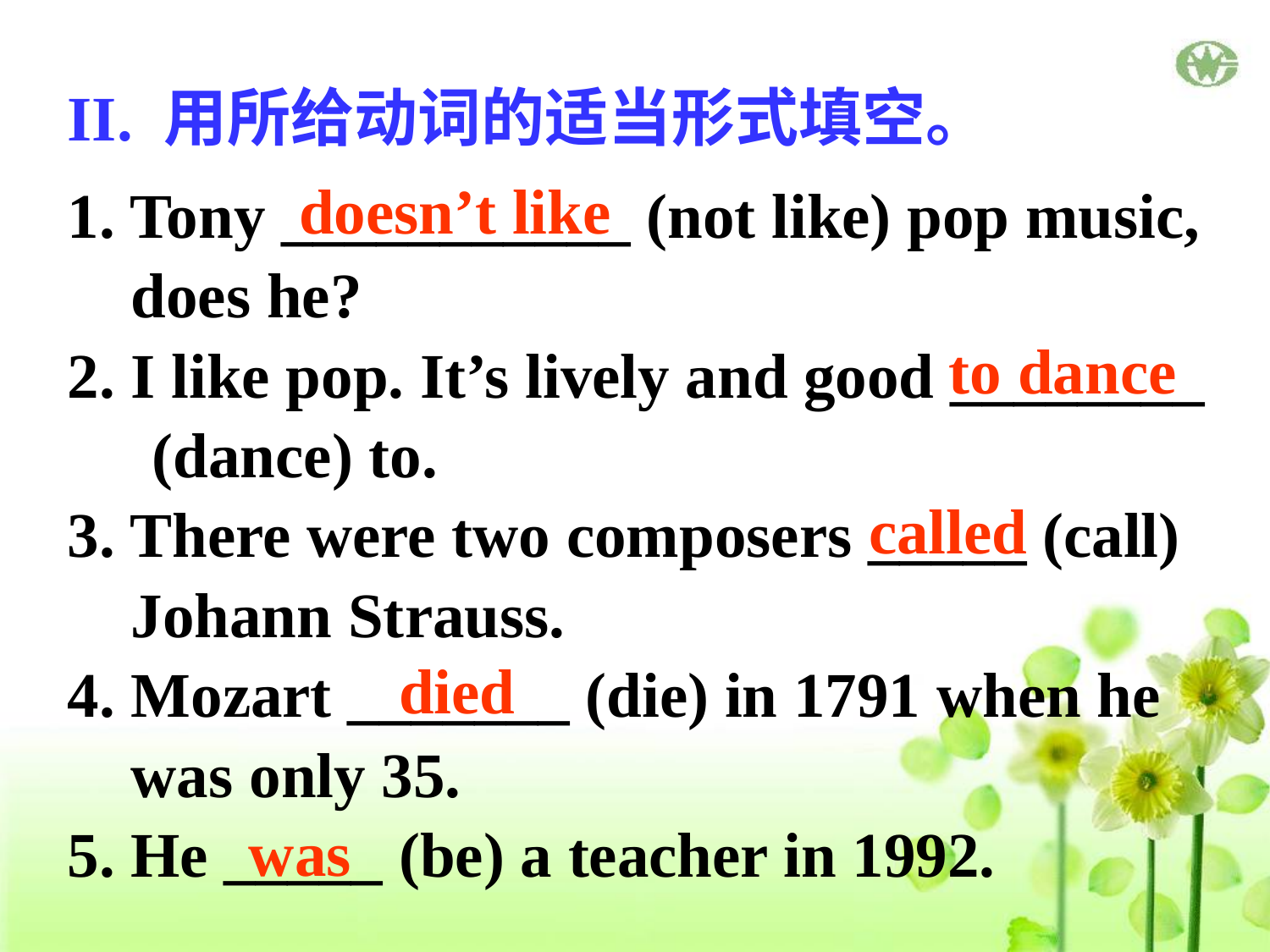

# II. 用所给动词的适当形式填空。
doesn’t like
1. Tony ___________ (not like) pop music,
    does he?
2. I like pop. It’s lively and good ________ (dance) to.
3. There were two composers _____ (call)
    Johann Strauss.
4. Mozart _______ (die) in 1791 when he
    was only 35.
5. He _____ (be) a teacher in 1992.
to dance
called
died
was